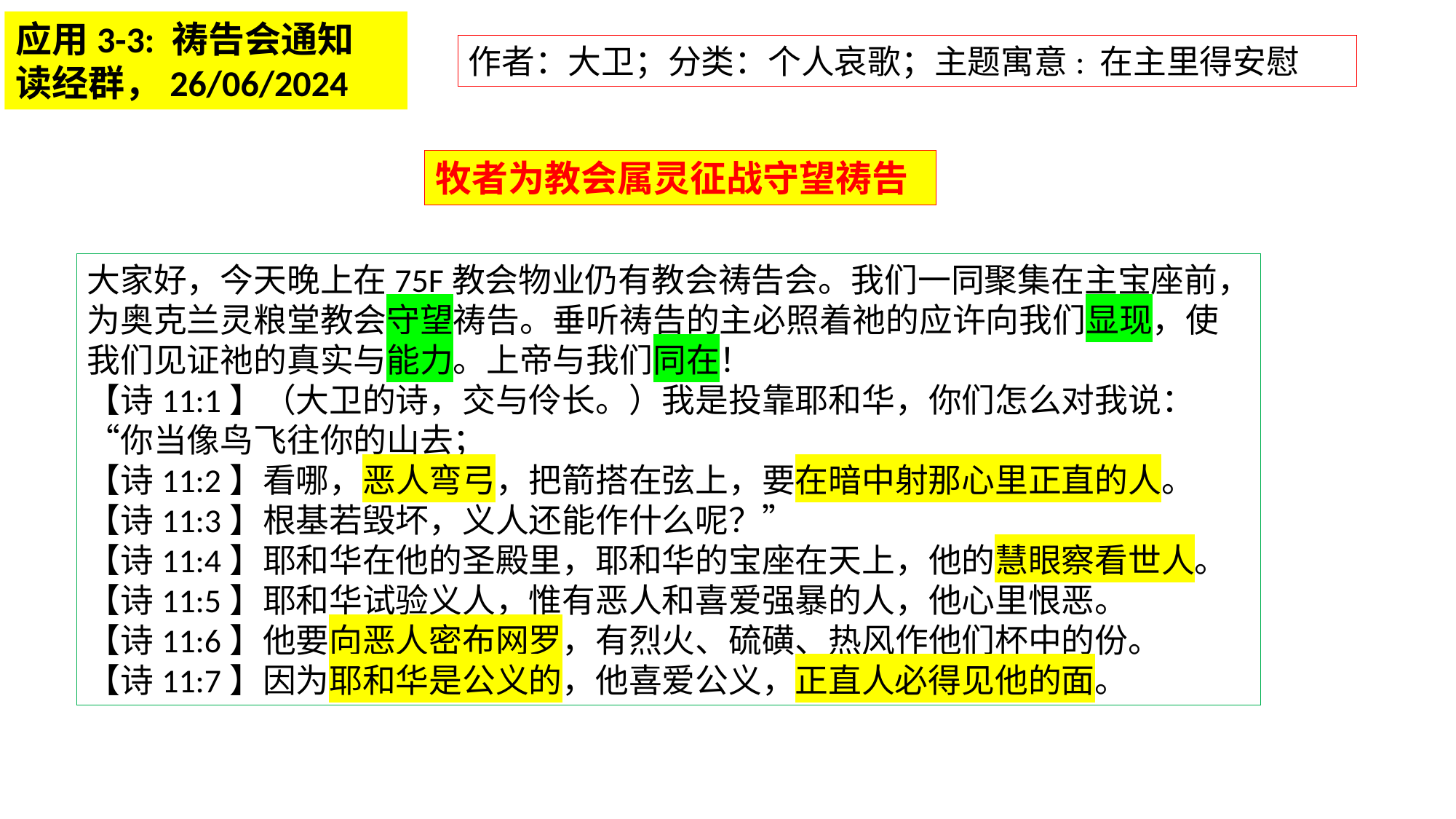

应用3-3: 祷告会通知
读经群，26/06/2024
作者：大卫；分类：个人哀歌；主题寓意: 在主里得安慰
牧者为教会属灵征战守望祷告
大家好，今天晚上在75F教会物业仍有教会祷告会。我们一同聚集在主宝座前，为奥克兰灵粮堂教会守望祷告。垂听祷告的主必照着祂的应许向我们显现，使我们见证祂的真实与能力。上帝与我们同在！
【诗11:1】（大卫的诗，交与伶长。）我是投靠耶和华，你们怎么对我说：“你当像鸟飞往你的山去；
【诗11:2】看哪，恶人弯弓，把箭搭在弦上，要在暗中射那心里正直的人。
【诗11:3】根基若毁坏，义人还能作什么呢？”
【诗11:4】耶和华在他的圣殿里，耶和华的宝座在天上，他的慧眼察看世人。
【诗11:5】耶和华试验义人，惟有恶人和喜爱强暴的人，他心里恨恶。
【诗11:6】他要向恶人密布网罗，有烈火、硫磺、热风作他们杯中的份。
【诗11:7】因为耶和华是公义的，他喜爱公义，正直人必得见他的面。